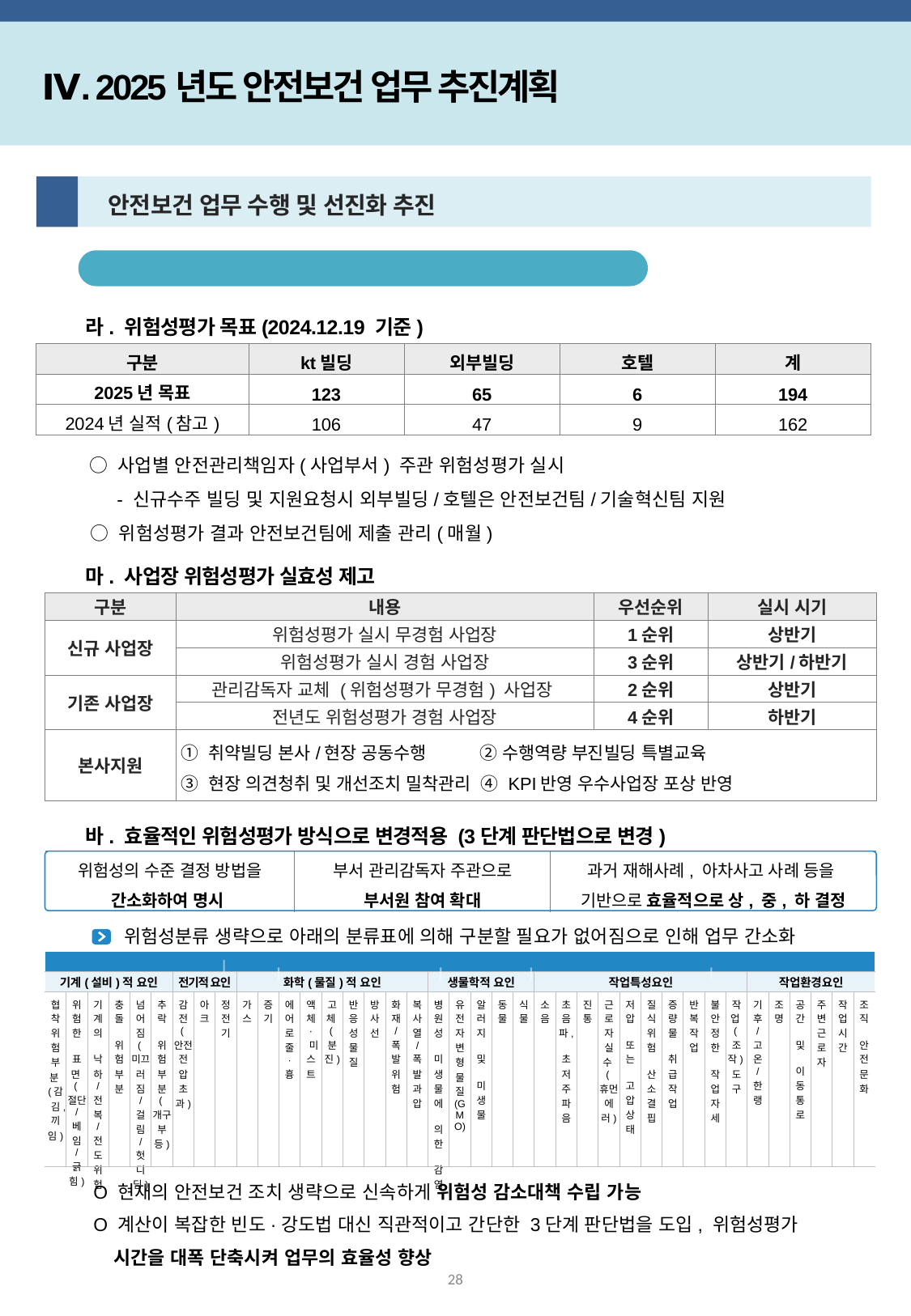

Ⅳ. 2025년도 안전보건 업무 추진계획
2
  안전보건 업무 수행 및 선진화 추진
효율적인 위험성평가 실시

라. 위험성평가 목표(2024.12.19 기준)
| 구분 | kt빌딩 | 외부빌딩 | 호텔 | 계 |
| --- | --- | --- | --- | --- |
| 2025년 목표 | 123 | 65 | 6 | 194 |
| 2024년 실적(참고) | 106 | 47 | 9 | 162 |
 ○ 사업별 안전관리책임자(사업부서) 주관 위험성평가 실시
      - 신규수주 빌딩 및 지원요청시 외부빌딩/호텔은 안전보건팀/기술혁신팀 지원
 ○ 위험성평가 결과 안전보건팀에 제출 관리(매월)
마. 사업장 위험성평가 실효성 제고
| 구분 | 내용 | 우선순위 | 실시 시기 |
| --- | --- | --- | --- |
| 신규 사업장 | 위험성평가 실시 무경험 사업장 | 1순위 | 상반기 |
|  | 위험성평가 실시 경험 사업장 | 3순위 | 상반기/하반기 |
| 기존 사업장 | 관리감독자 교체 (위험성평가 무경험) 사업장 | 2순위 | 상반기 |
|  | 전년도 위험성평가 경험 사업장 | 4순위 | 하반기 |
| 본사지원 | ① 취약빌딩 본사/현장 공동수행 ② 수행역량 부진빌딩 특별교육 ③ 현장 의견청취 및 개선조치 밀착관리 ④ KPI반영 우수사업장 포상 반영 |  |  |
바. 효율적인 위험성평가 방식으로 변경적용 (3단계 판단법으로 변경)

| 위험성의 수준 결정 방법을 간소화하여 명시 | 부서 관리감독자 주관으로 부서원 참여 확대 | 과거 재해사례, 아차사고 사례 등을 기반으로 효율적으로 상, 중, 하 결정 |
| --- | --- | --- |
위험성분류 생략으로 아래의 분류표에 의해 구분할 필요가 없어짐으로 인해 업무 간소화

| 1 |  |  |  |  |  | 2 |  |  | 3 |  |  |  |  |  |  |  |  | 4 |  |  |  |  | 5 |  |  |  |  |  |  |  |  |  | 6 |  |  |  |  |  |
| --- | --- | --- | --- | --- | --- | --- | --- | --- | --- | --- | --- | --- | --- | --- | --- | --- | --- | --- | --- | --- | --- | --- | --- | --- | --- | --- | --- | --- | --- | --- | --- | --- | --- | --- | --- | --- | --- | --- |
| 기계(설비)적 요인 |  |  |  |  |  | 전기적 요인 |  |  | 화학(물질)적 요인 |  |  |  |  |  |  |  |  | 생물학적 요인 |  |  |  |  | 작업특성요인 |  |  |  |  |  |  |  |  |  | 작업환경요인 |  |  |  |  |  |
| 협 착 위 험 부 분(감 김, 끼 임) | 위 험 한 표 면(절단 / 베 임 / 긁 힘) | 기 계 의 낙 하 / 전 복 / 전 도 위 험 | 충 돌 위 험 부 분 | 넘 어 짐 (미끄 러 짐 / 걸 림 / 헛 디 딤) | 추 락 위 험 부 분 (개구 부 등) | 감 전 (안전 전 압 초 과) | 아 크 | 정 전 기 | 가 스 | 증 기 | 에 어 로 줄 · 흉 | 액 체 · 미 스 트 | 고 체 (분진) | 반 응 성 물 질 | 방 사 선 | 화 재 / 폭 발 위 험 | 복 사 열 / 폭 발 과 압 | 병 원 성 미 생 물 에 의 한 감 염 | 유 전 자 변 형 물 질 (G M O) | 알 러 지 및 미 생 물 | 동 물 | 식 물 | 소 음 | 초 음 파, 초 저 주 파 음 | 진 통 | 근 로 자 실 수(휴먼 에 러) | 저 압 또 는 고 압 상 태 | 질 식 위 험 산 소 결 핍 | 증 량 물 취 급 작 업 | 반 복 작 업 | 불 안 정 한 작 업 자 세 | 작 업(조작)도 구 | 기 후 / 고 온 / 한 랭 | 조 명 | 공 간 및 이 동 통 로 | 주 변 근 로 자 | 작 업 시 간 | 조 직 안 전 문 화 |
O 현재의 안전보건 조치 생략으로 신속하게 위험성 감소대책 수립 가능
O 계산이 복잡한 빈도·강도법 대신 직관적이고 간단한 3단계 판단법을 도입, 위험성평가
   시간을 대폭 단축시켜 업무의 효율성 향상
28